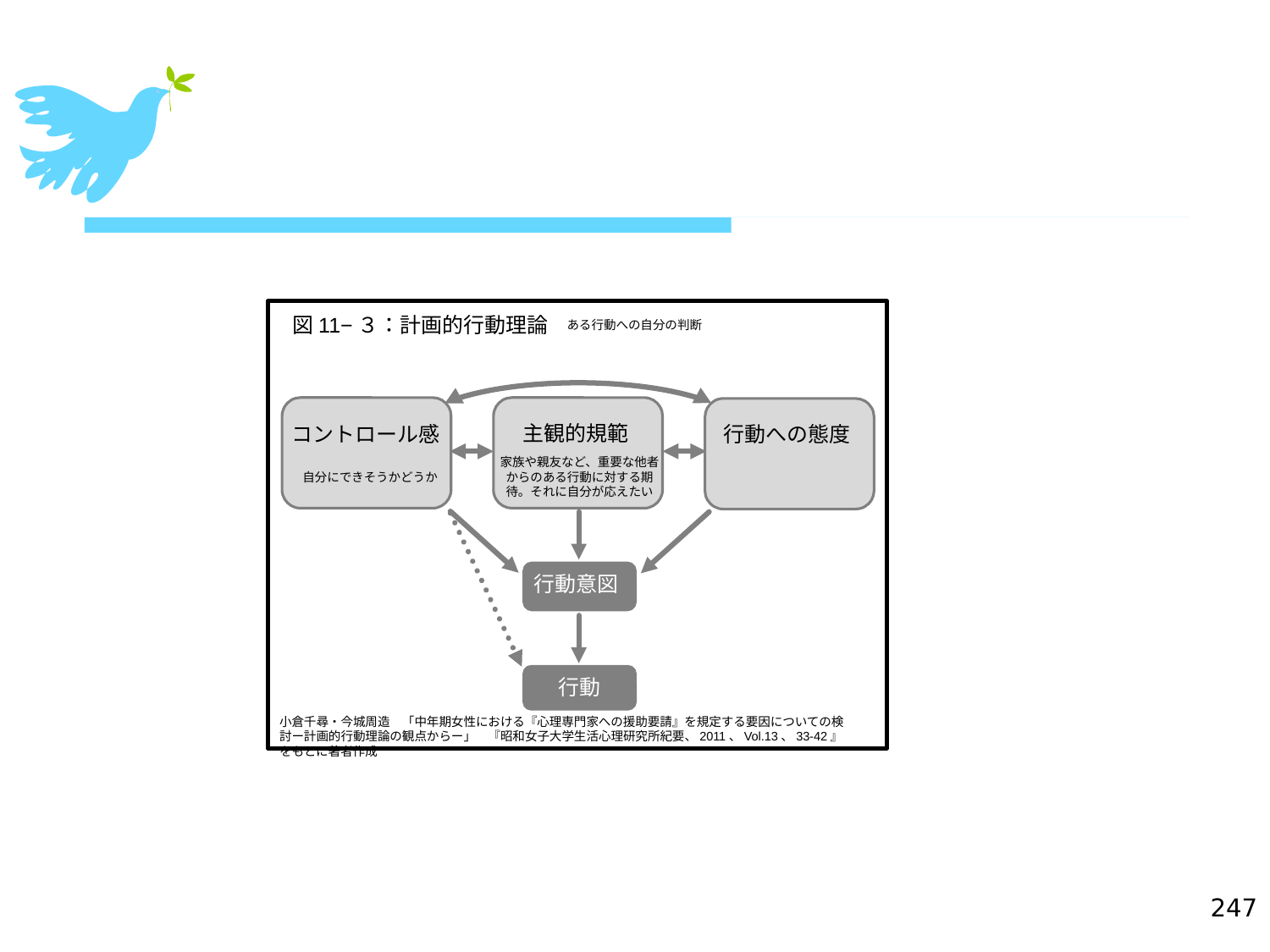

#

図11−３：計画的行動理論
ある行動への自分の判断

主観的規範
コントロール感
行動への態度

家族や親友など、重要な他者からのある行動に対する期待。それに自分が応えたい
自分にできそうかどうか

行動意図

行動
小倉千尋・今城周造　「中年期女性における『心理専門家への援助要請』を規定する要因についての検討ー計画的行動理論の観点からー」　『昭和女子大学生活心理研究所紀要、2011、Vol.13、33-42』 をもとに著者作成
247